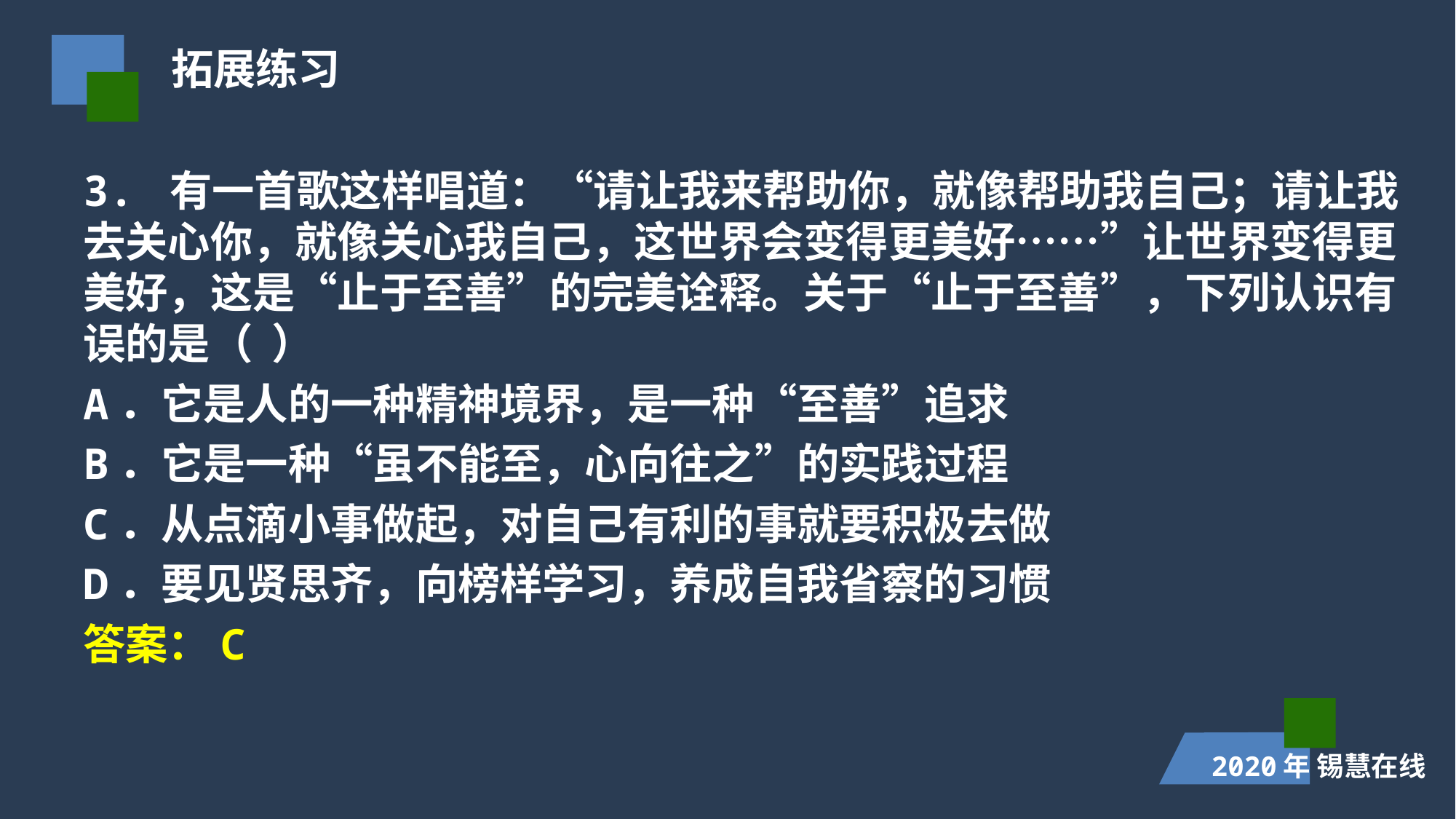

拓展练习
3. 有一首歌这样唱道：“请让我来帮助你，就像帮助我自己；请让我去关心你，就像关心我自己，这世界会变得更美好……”让世界变得更美好，这是“止于至善”的完美诠释。关于“止于至善”，下列认识有误的是（  ）
A．它是人的一种精神境界，是一种“至善”追求
B．它是一种“虽不能至，心向往之”的实践过程
C．从点滴小事做起，对自己有利的事就要积极去做
D．要见贤思齐，向榜样学习，养成自我省察的习惯
答案：C